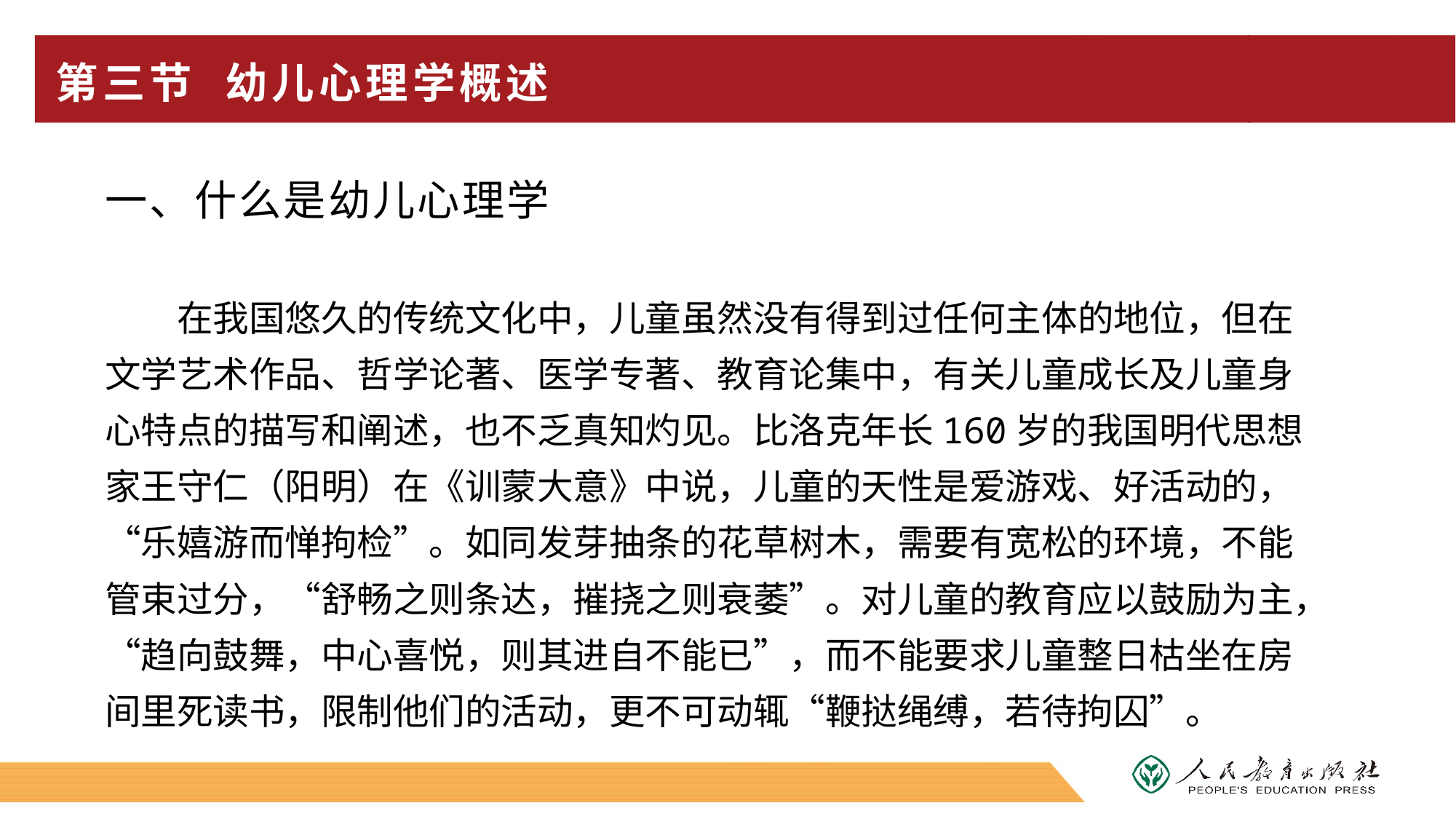

# 第三节  幼儿心理学概述
一、什么是幼儿心理学
在我国悠久的传统文化中，儿童虽然没有得到过任何主体的地位，但在文学艺术作品、哲学论著、医学专著、教育论集中，有关儿童成长及儿童身心特点的描写和阐述，也不乏真知灼见。比洛克年长160岁的我国明代思想家王守仁（阳明）在《训蒙大意》中说，儿童的天性是爱游戏、好活动的，“乐嬉游而惮拘检”。如同发芽抽条的花草树木，需要有宽松的环境，不能管束过分，“舒畅之则条达，摧挠之则衰萎”。对儿童的教育应以鼓励为主，“趋向鼓舞，中心喜悦，则其进自不能已”，而不能要求儿童整日枯坐在房间里死读书，限制他们的活动，更不可动辄“鞭挞绳缚，若待拘囚”。